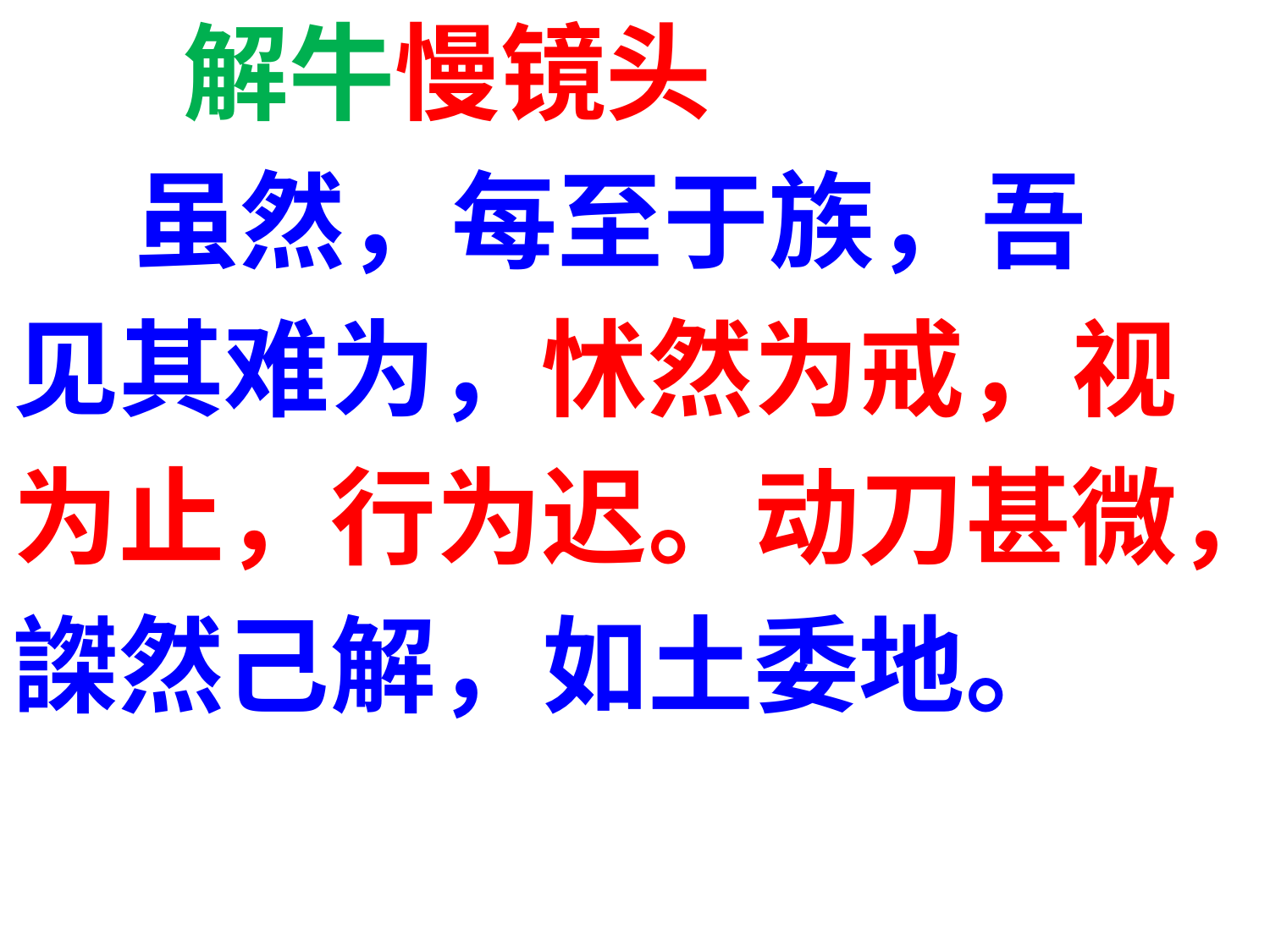

解牛慢镜头
    虽然，每至于族，吾
见其难为，怵然为戒，视
为止，行为迟。动刀甚微，
謋然己解，如土委地。